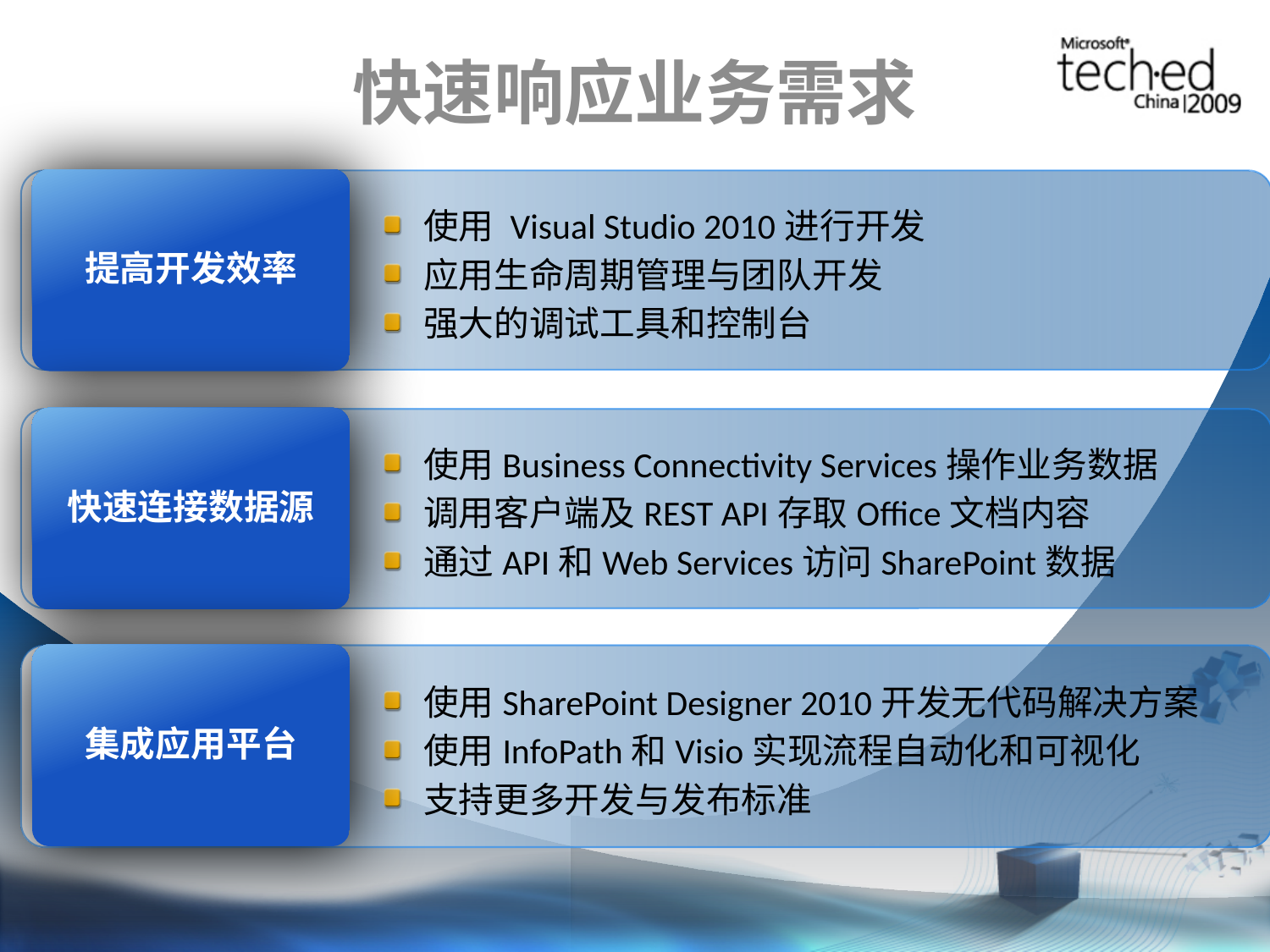

# 快速响应业务需求
提高开发效率
使用 Visual Studio 2010进行开发
应用生命周期管理与团队开发
强大的调试工具和控制台

快速连接数据源
使用Business Connectivity Services操作业务数据
调用客户端及REST API存取Office文档内容
通过API和Web Services访问SharePoint数据

集成应用平台
使用SharePoint Designer 2010开发无代码解决方案
使用InfoPath和Visio实现流程自动化和可视化
支持更多开发与发布标准